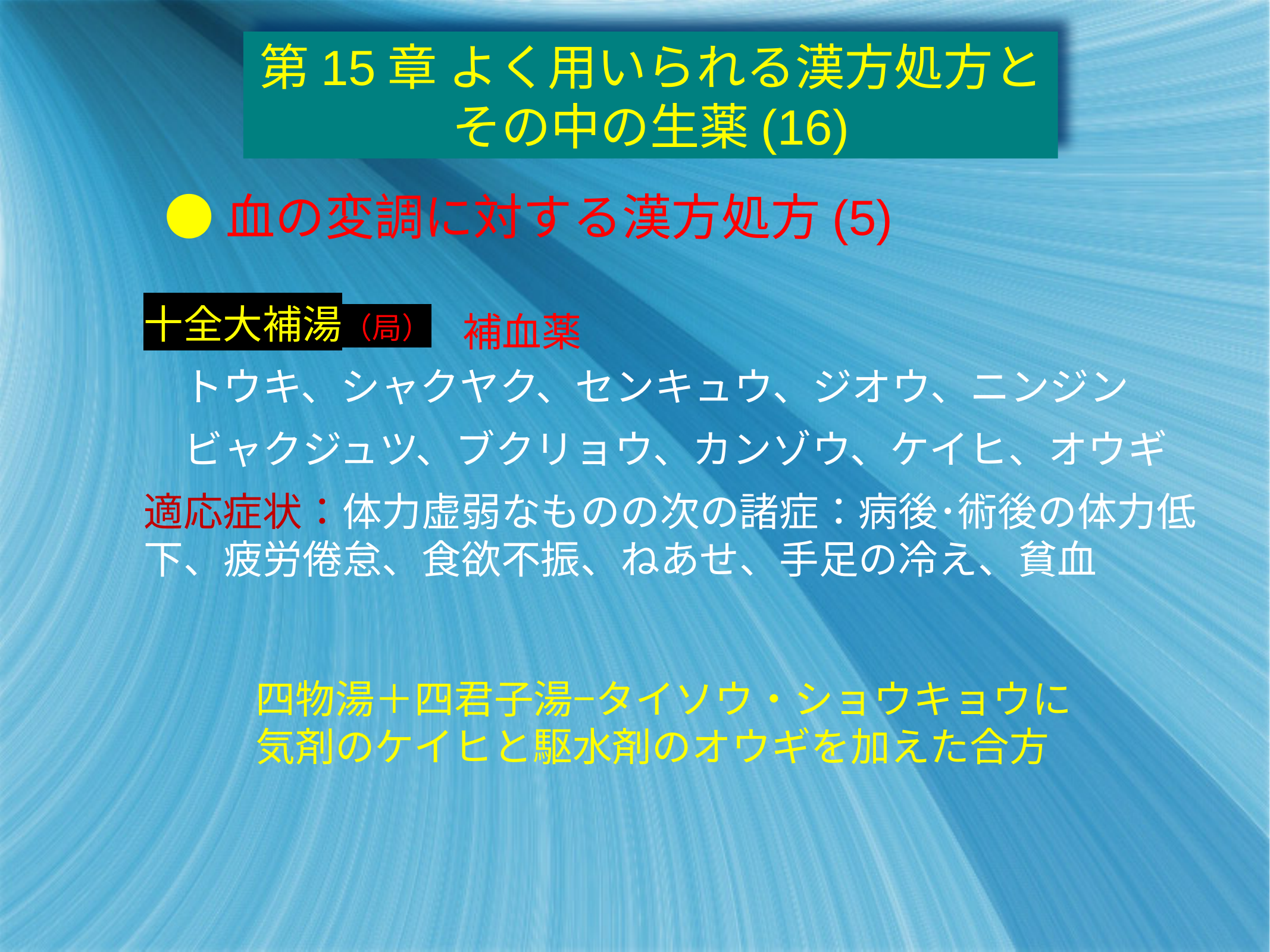

第15章 よく用いられる漢方処方とその中の生薬(16)
●血の変調に対する漢方処方(5)
十全大補湯（局）
　トウキ、シャクヤク、センキュウ、ジオウ、ニンジン
　ビャクジュツ、ブクリョウ、カンゾウ、ケイヒ、オウギ
適応症状：体力虚弱なものの次の諸症：病後･術後の体力低下、疲労倦怠、食欲不振、ねあせ、手足の冷え、貧血
補血薬
四物湯＋四君子湯−タイソウ・ショウキョウに気剤のケイヒと駆水剤のオウギを加えた合方